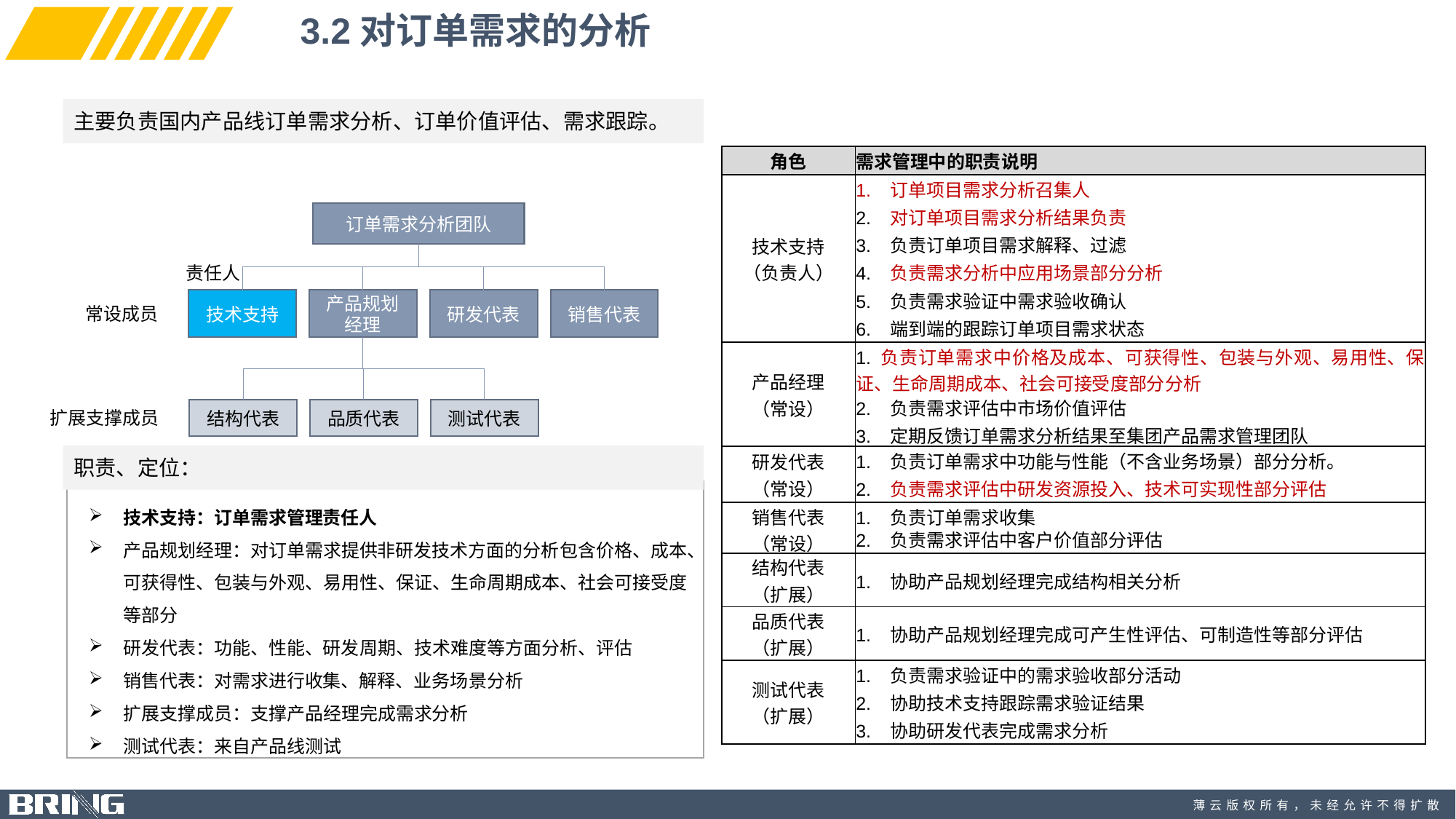

3.2对订单需求的分析
主要负责国内产品线订单需求分析、订单价值评估、需求跟踪。
| 角色 | 需求管理中的职责说明 |
| --- | --- |
| 技术支持 （负责人） | 1.   订单项目需求分析召集人 |
|  | 2.   对订单项目需求分析结果负责 |
|  | 3.   负责订单项目需求解释、过滤 |
|  | 4.   负责需求分析中应用场景部分分析 |
|  | 5.   负责需求验证中需求验收确认 |
|  | 6.   端到端的跟踪订单项目需求状态 |
| 产品经理 （常设） | 1. 负责订单需求中价格及成本、可获得性、包装与外观、易用性、保证、生命周期成本、社会可接受度部分分析 |
|  | 2.   负责需求评估中市场价值评估 |
|  | 3.   定期反馈订单需求分析结果至集团产品需求管理团队 |
| 研发代表 （常设） | 1.   负责订单需求中功能与性能（不含业务场景）部分分析。 |
|  | 2.   负责需求评估中研发资源投入、技术可实现性部分评估 |
| 销售代表 （常设） | 1.   负责订单需求收集 |
|  | 2.   负责需求评估中客户价值部分评估 |
| 结构代表 （扩展） | 1.   协助产品规划经理完成结构相关分析 |
| 品质代表 （扩展） | 1.   协助产品规划经理完成可产生性评估、可制造性等部分评估 |
| 测试代表 （扩展） | 1.   负责需求验证中的需求验收部分活动 |
|  | 2.   协助技术支持跟踪需求验证结果 |
|  | 3.   协助研发代表完成需求分析 |
订单需求分析团队
责任人
技术支持
产品规划经理
研发代表
销售代表
常设成员
结构代表
品质代表
测试代表
扩展支撑成员
职责、定位：

技术支持：订单需求管理责任人
产品规划经理：对订单需求提供非研发技术方面的分析包含价格、成本、可获得性、包装与外观、易用性、保证、生命周期成本、社会可接受度等部分
研发代表：功能、性能、研发周期、技术难度等方面分析、评估
销售代表：对需求进行收集、解释、业务场景分析
扩展支撑成员：支撑产品经理完成需求分析
测试代表：来自产品线测试